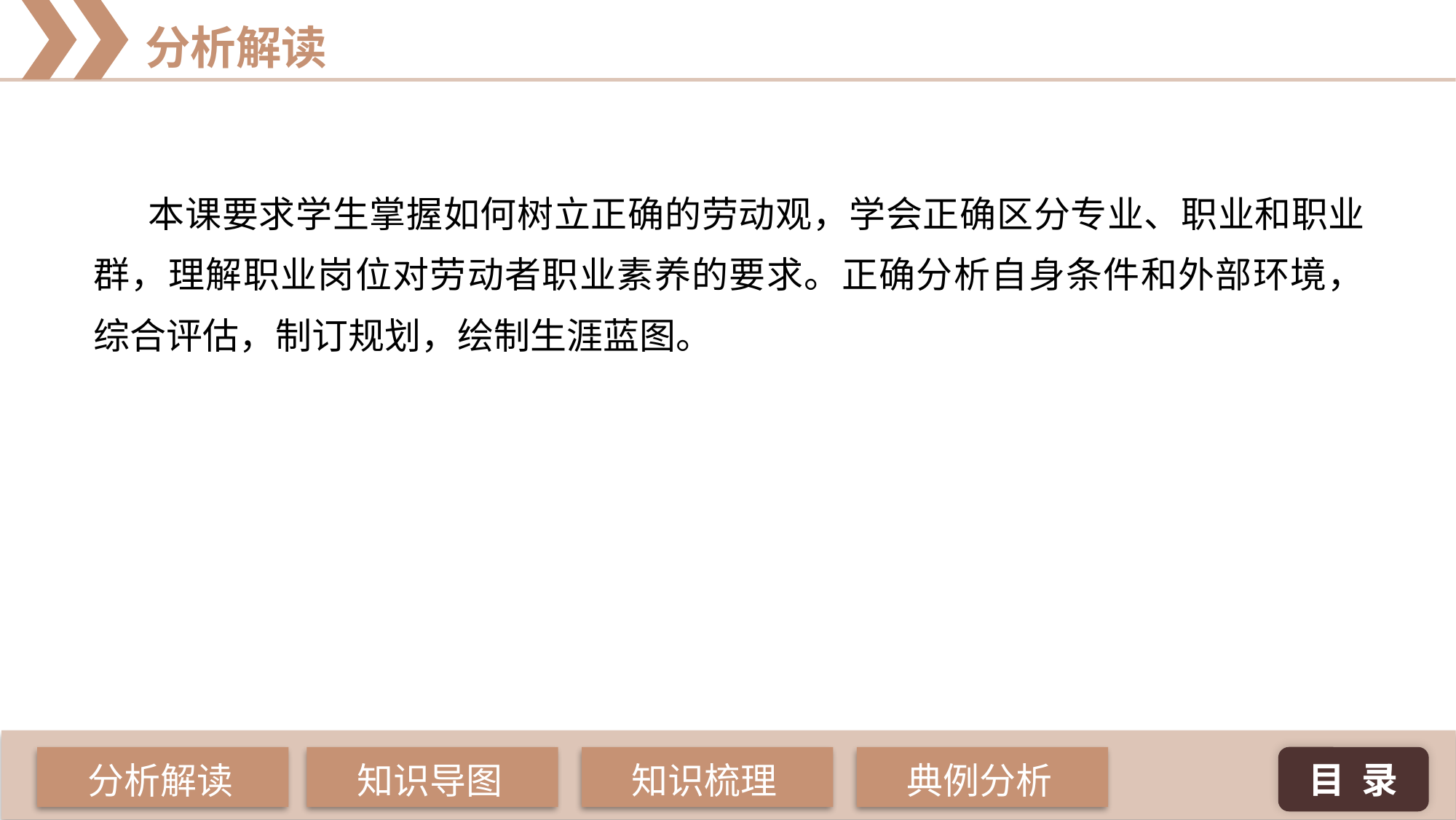

本课要求学生掌握如何树立正确的劳动观，学会正确区分专业、职业和职业群，理解职业岗位对劳动者职业素养的要求。正确分析自身条件和外部环境，综合评估，制订规划，绘制生涯蓝图。